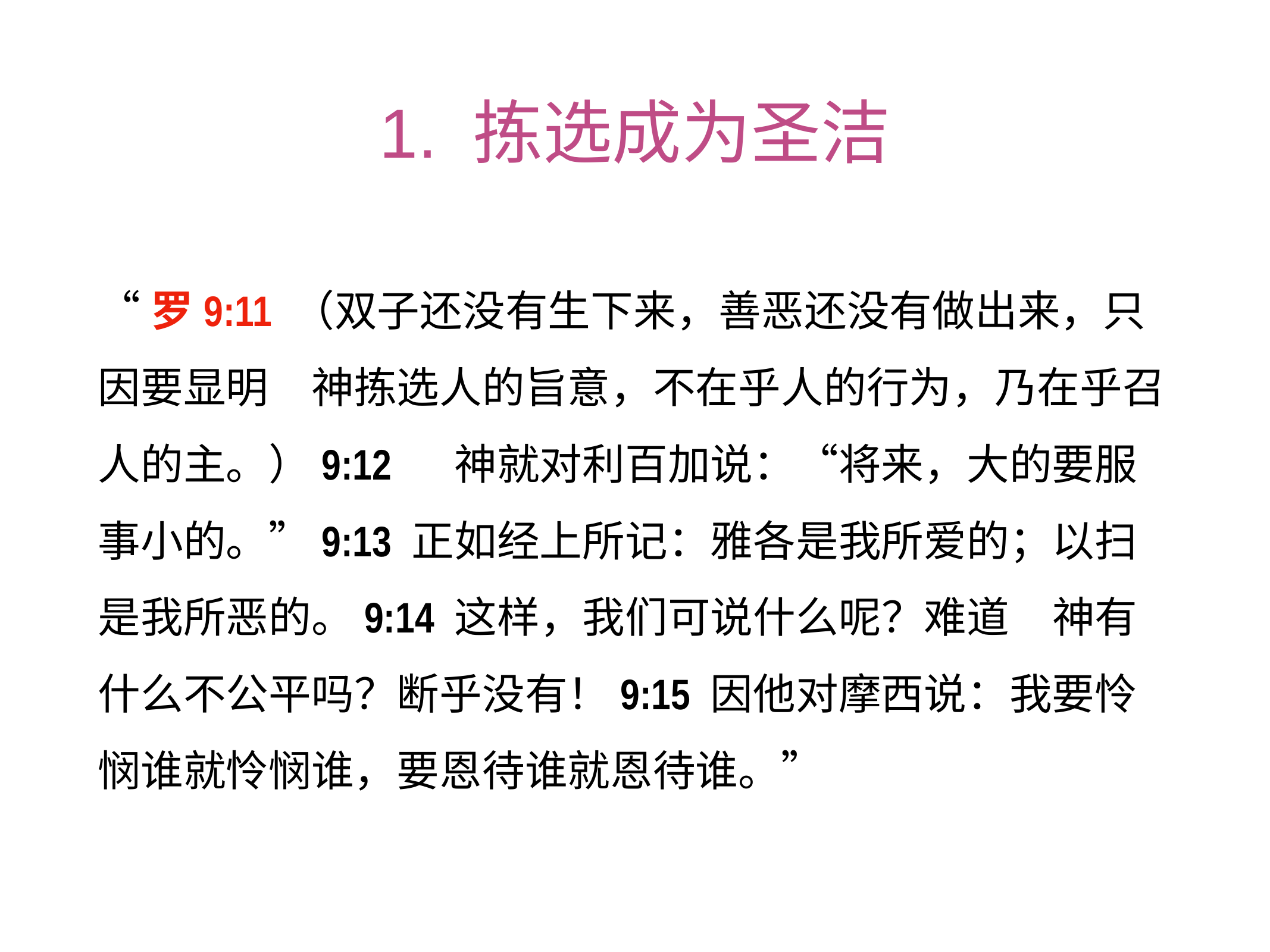

# 1. 拣选成为圣洁
“罗9:11 （双子还没有生下来，善恶还没有做出来，只因要显明　神拣选人的旨意，不在乎人的行为，乃在乎召人的主。）9:12 　神就对利百加说：“将来，大的要服事小的。”9:13 正如经上所记：雅各是我所爱的；以扫是我所恶的。9:14 这样，我们可说什么呢？难道　神有什么不公平吗？断乎没有！9:15 因他对摩西说：我要怜悯谁就怜悯谁，要恩待谁就恩待谁。”